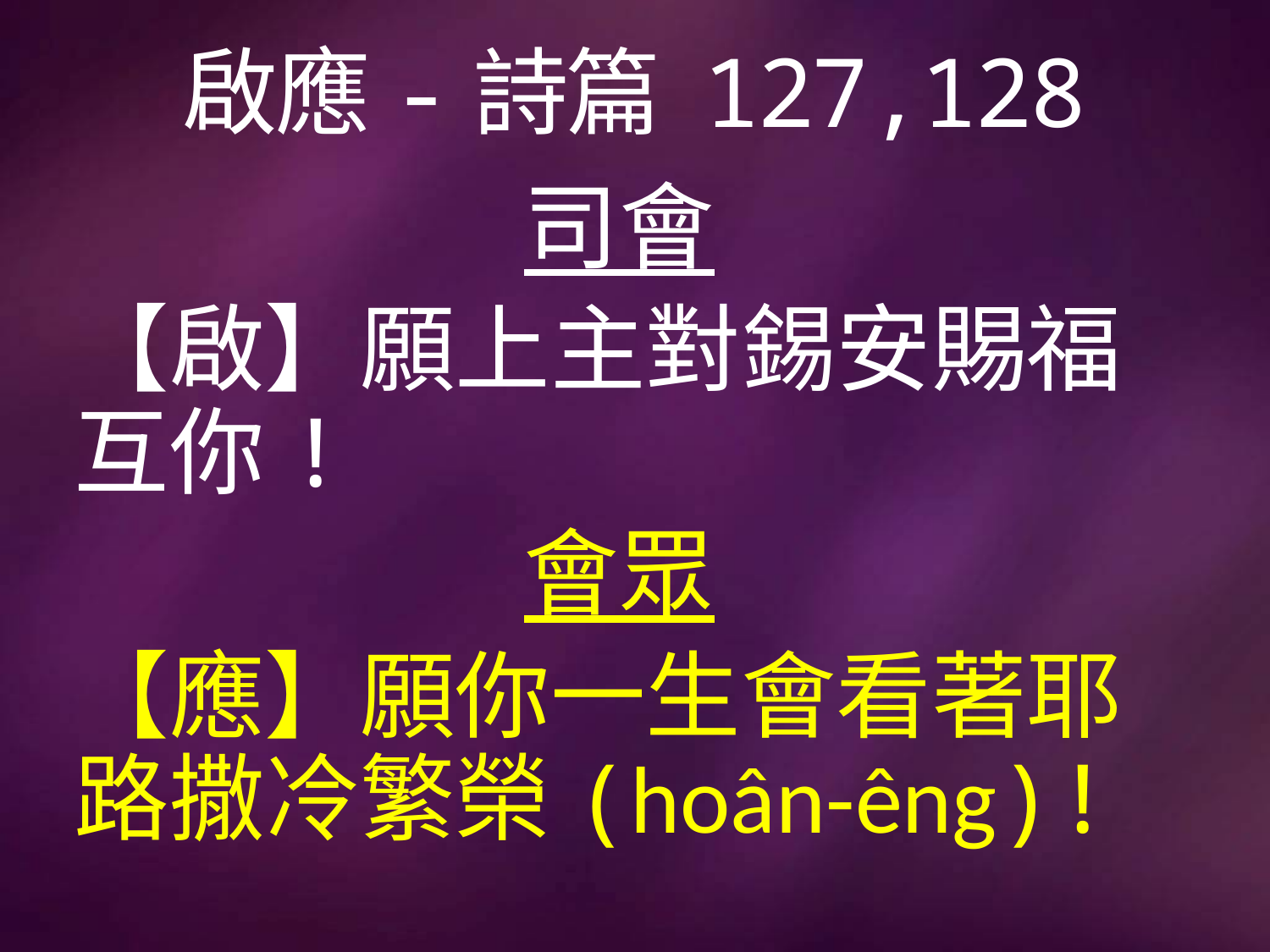

# 啟應-詩篇 127,128
司會
【啟】願上主對錫安賜福互你!
會眾
【應】願你一生會看著耶路撒冷繁榮(hoân-êng)!